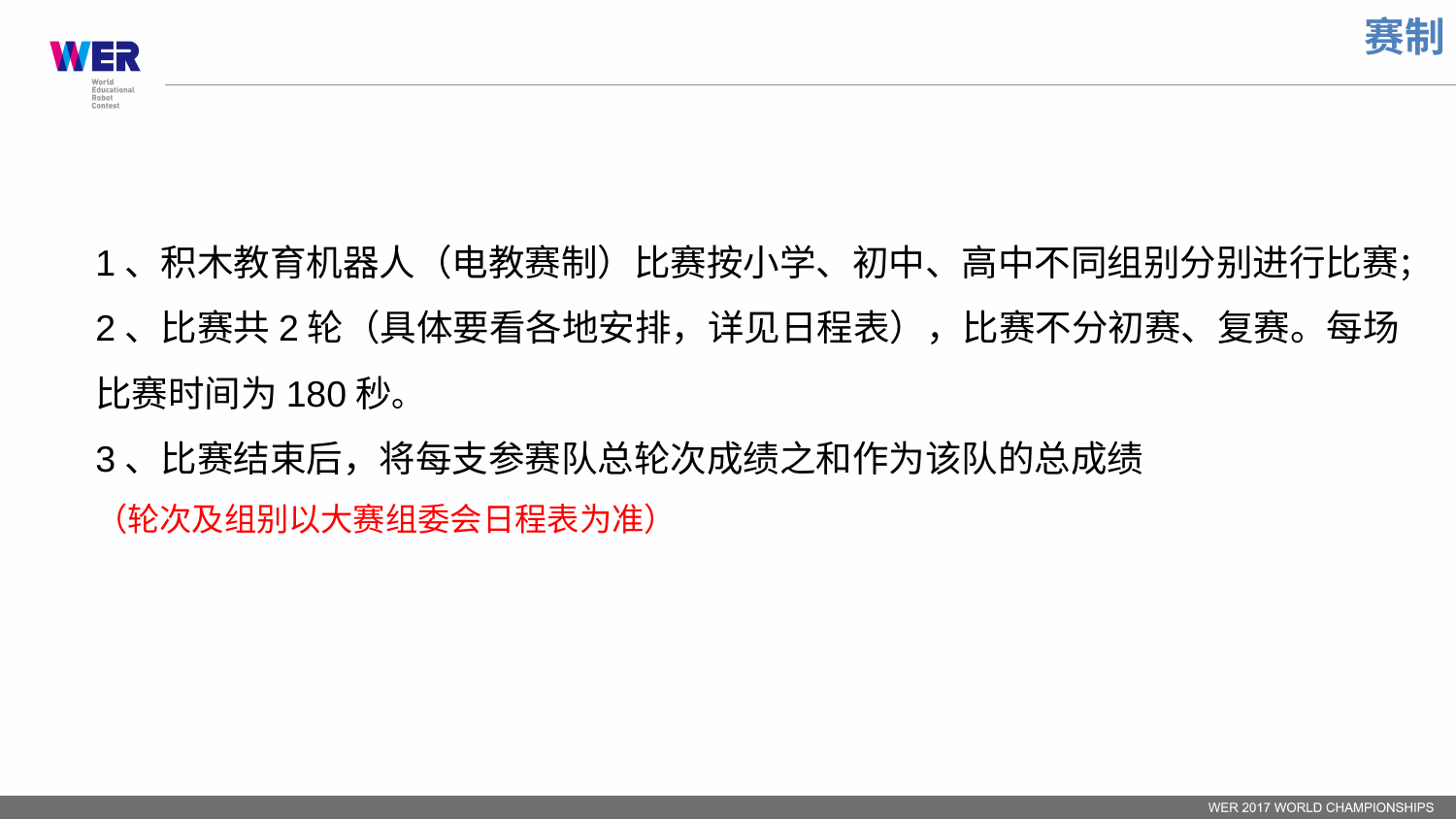

赛制
1、积木教育机器人（电教赛制）比赛按小学、初中、高中不同组别分别进行比赛；
2、比赛共2轮（具体要看各地安排，详见日程表），比赛不分初赛、复赛。每场比赛时间为180秒。
3、比赛结束后，将每支参赛队总轮次成绩之和作为该队的总成绩
（轮次及组别以大赛组委会日程表为准）